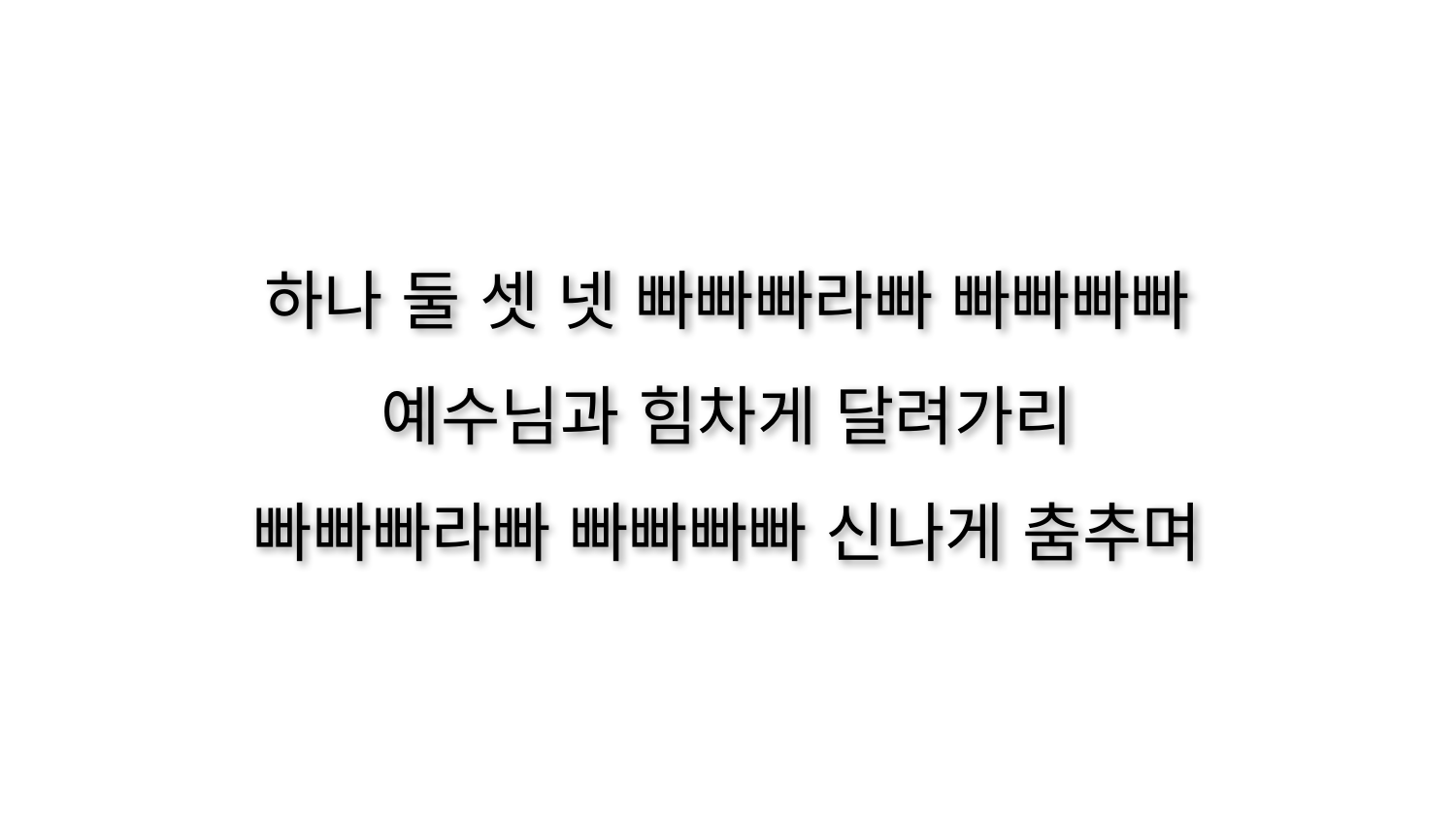

하나 둘 셋 넷 빠빠빠라빠 빠빠빠빠
예수님과 힘차게 달려가리
빠빠빠라빠 빠빠빠빠 신나게 춤추며